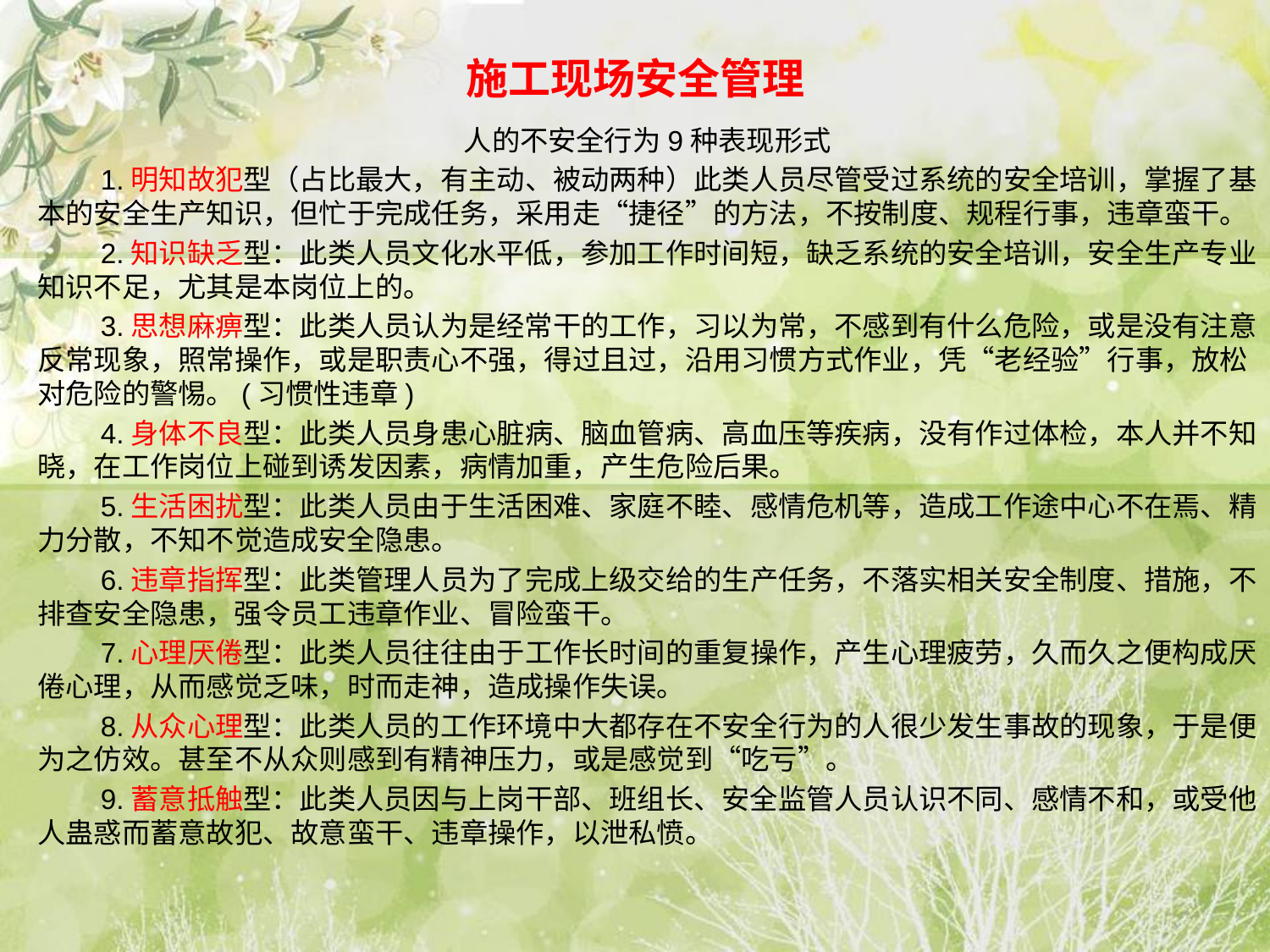

# 施工现场安全管理
人的不安全行为9种表现形式
　　1.明知故犯型（占比最大，有主动、被动两种）此类人员尽管受过系统的安全培训，掌握了基本的安全生产知识，但忙于完成任务，采用走“捷径”的方法，不按制度、规程行事，违章蛮干。
　　2.知识缺乏型：此类人员文化水平低，参加工作时间短，缺乏系统的安全培训，安全生产专业知识不足，尤其是本岗位上的。
　　3.思想麻痹型：此类人员认为是经常干的工作，习以为常，不感到有什么危险，或是没有注意反常现象，照常操作，或是职责心不强，得过且过，沿用习惯方式作业，凭“老经验”行事，放松对危险的警惕。(习惯性违章)
　　4.身体不良型：此类人员身患心脏病、脑血管病、高血压等疾病，没有作过体检，本人并不知晓，在工作岗位上碰到诱发因素，病情加重，产生危险后果。
　　5.生活困扰型：此类人员由于生活困难、家庭不睦、感情危机等，造成工作途中心不在焉、精力分散，不知不觉造成安全隐患。
　　6.违章指挥型：此类管理人员为了完成上级交给的生产任务，不落实相关安全制度、措施，不排查安全隐患，强令员工违章作业、冒险蛮干。
　　7.心理厌倦型：此类人员往往由于工作长时间的重复操作，产生心理疲劳，久而久之便构成厌倦心理，从而感觉乏味，时而走神，造成操作失误。
　　8.从众心理型：此类人员的工作环境中大都存在不安全行为的人很少发生事故的现象，于是便为之仿效。甚至不从众则感到有精神压力，或是感觉到“吃亏”。
　　9.蓄意抵触型：此类人员因与上岗干部、班组长、安全监管人员认识不同、感情不和，或受他人蛊惑而蓄意故犯、故意蛮干、违章操作，以泄私愤。